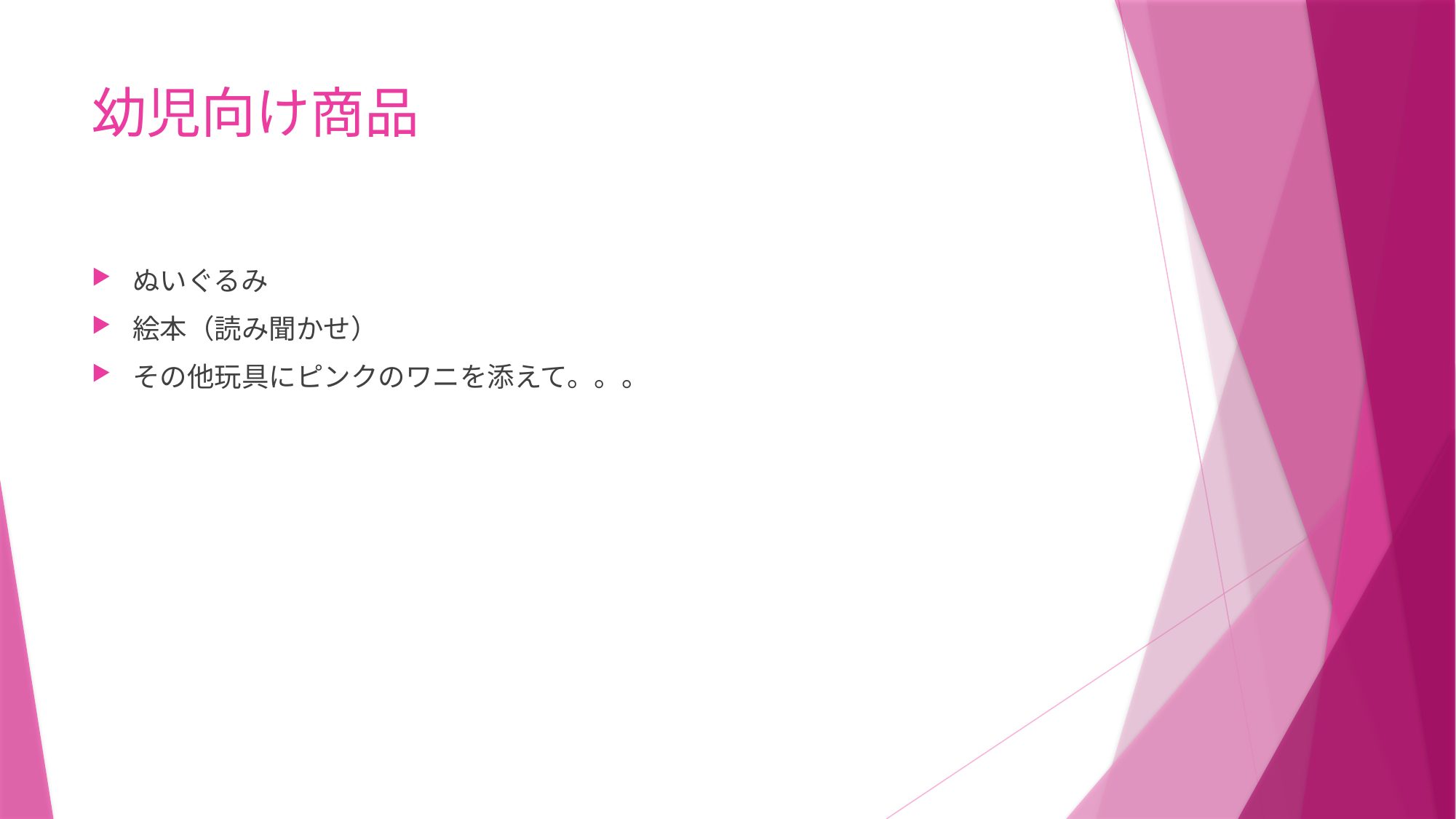

# 幼児向け商品
ぬいぐるみ
絵本（読み聞かせ）
その他玩具にピンクのワニを添えて。。。